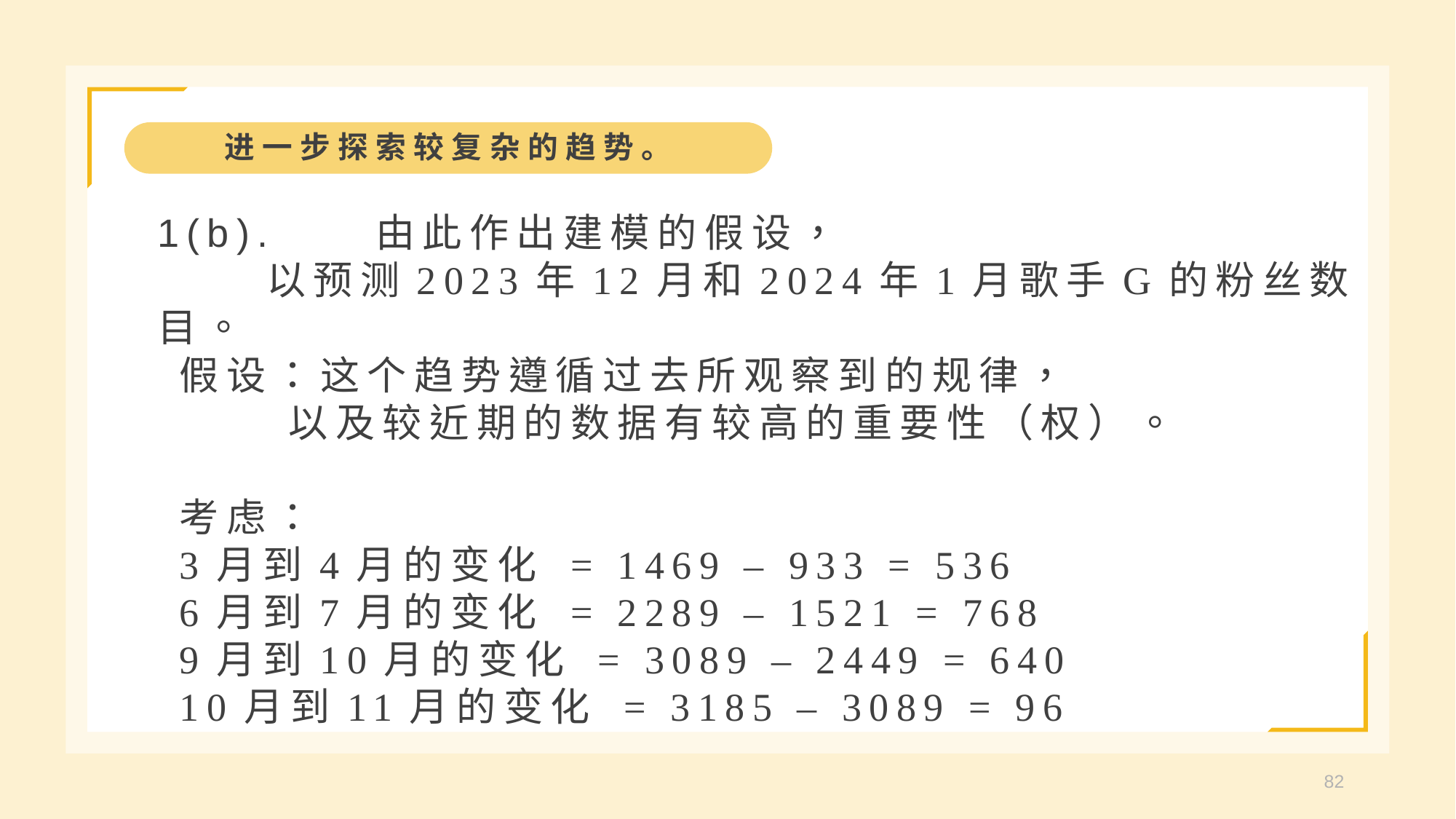

进一步探索较复杂的趋势。
1(b).	由此作出建模的假设，
	以预测2023年12月和2024年1月歌手G的粉丝数目。
假设：这个趋势遵循过去所观察到的规律，
	以及较近期的数据有较高的重要性（权）。

考虑：
3月到4月的变化 = 1469 – 933 = 536
6月到7月的变化 = 2289 – 1521 = 768
9月到10月的变化 = 3089 – 2449 = 640
10月到11月的变化 = 3185 – 3089 = 96
82